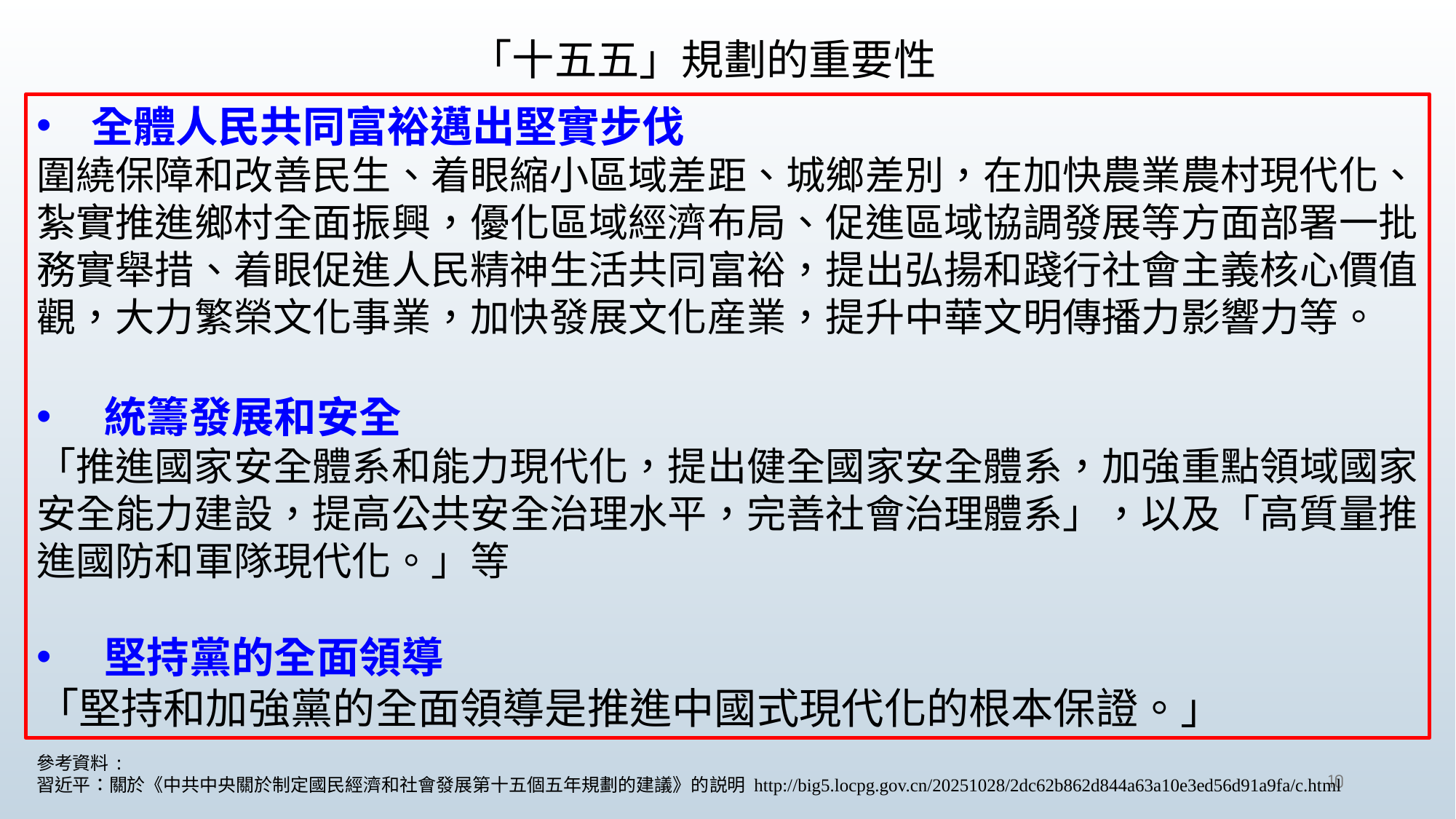

「十五五」規劃的重要性
全體人民共同富裕邁出堅實步伐
圍繞保障和改善民生、着眼縮小區域差距、城鄉差別，在加快農業農村現代化、紮實推進鄉村全面振興，優化區域經濟布局、促進區域協調發展等方面部署一批務實舉措、着眼促進人民精神生活共同富裕，提出弘揚和踐行社會主義核心價值觀，大力繁榮文化事業，加快發展文化産業，提升中華文明傳播力影響力等。

統籌發展和安全
「推進國家安全體系和能力現代化，提出健全國家安全體系，加強重點領域國家安全能力建設，提高公共安全治理水平，完善社會治理體系」，以及「高質量推進國防和軍隊現代化。」等

堅持黨的全面領導
「堅持和加強黨的全面領導是推進中國式現代化的根本保證。」
參考資料:
習近平：關於《中共中央關於制定國民經濟和社會發展第十五個五年規劃的建議》的説明 http://big5.locpg.gov.cn/20251028/2dc62b862d844a63a10e3ed56d91a9fa/c.html
10